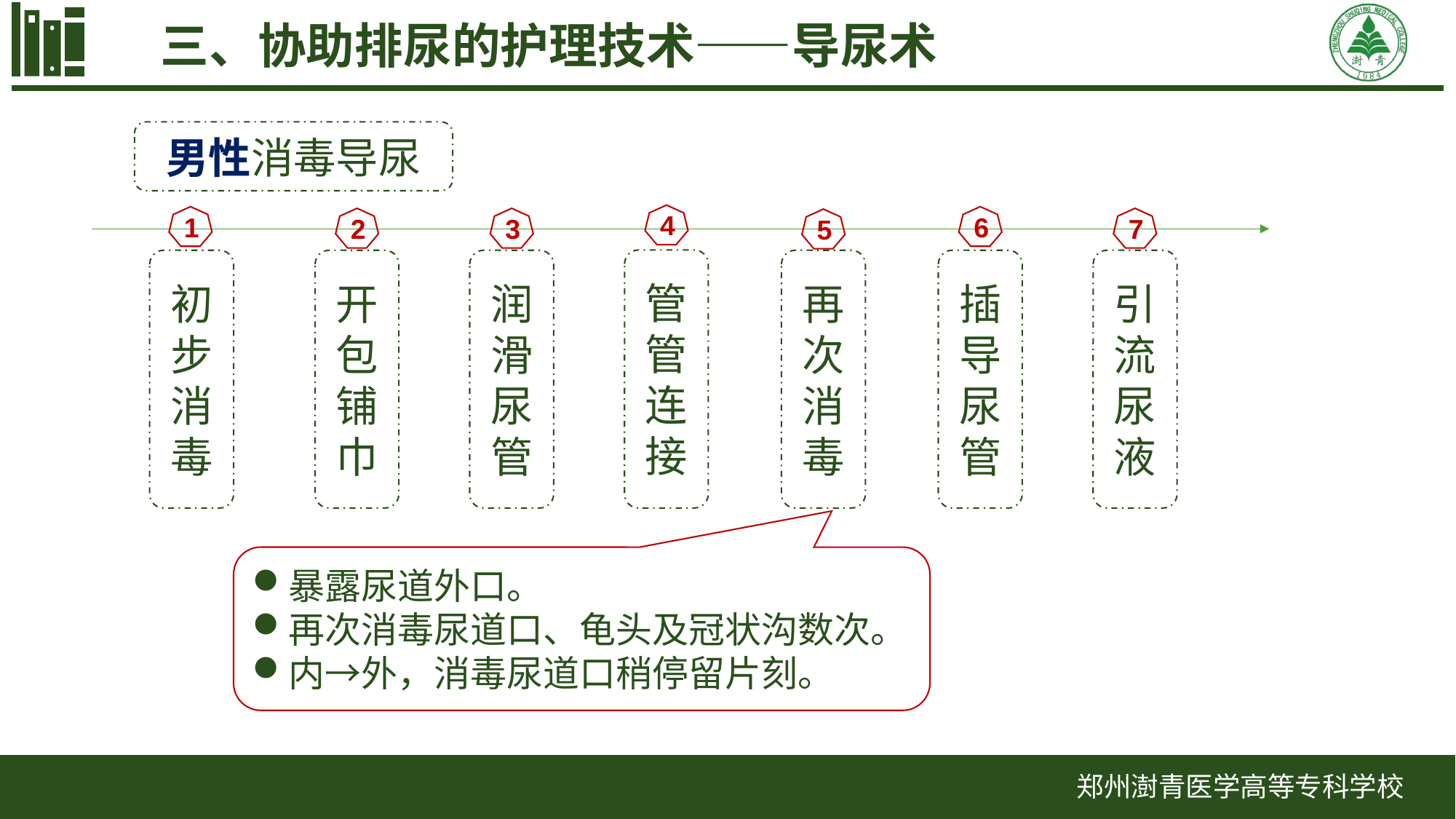

三、协助排尿的护理技术——导尿术
男性消毒导尿
4
管管连接
1
初步消毒
6
插导尿管
2
开包铺巾
3
润滑尿管
7
引流尿液
5
再次消毒
暴露尿道外口。
再次消毒尿道口、龟头及冠状沟数次。
内→外，消毒尿道口稍停留片刻。
郑州澍青医学高等专科学校